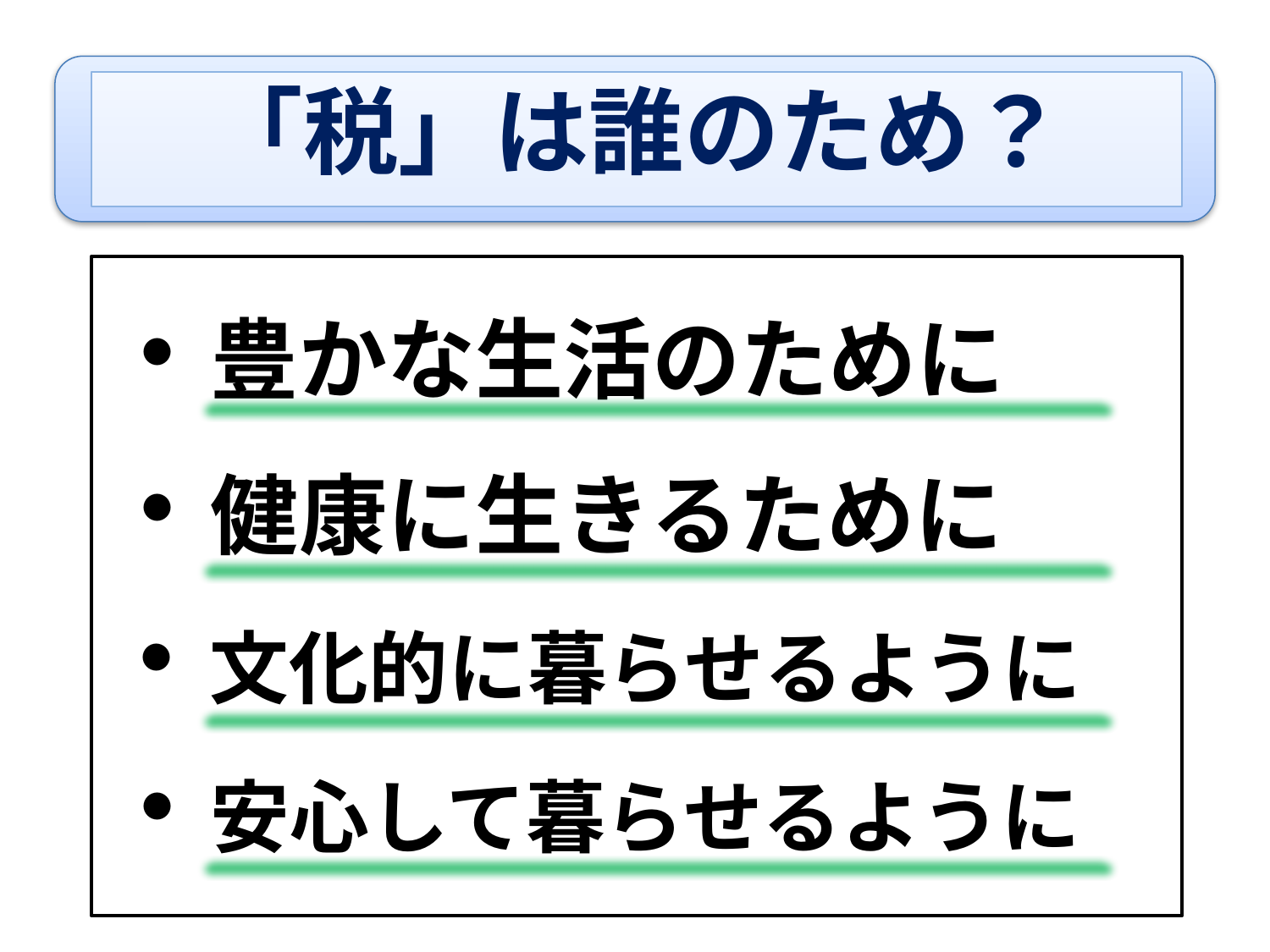

「税」は誰のため？

・豊かな生活のために
・健康に生きるために
・文化的に暮らせるように
・安心して暮らせるように